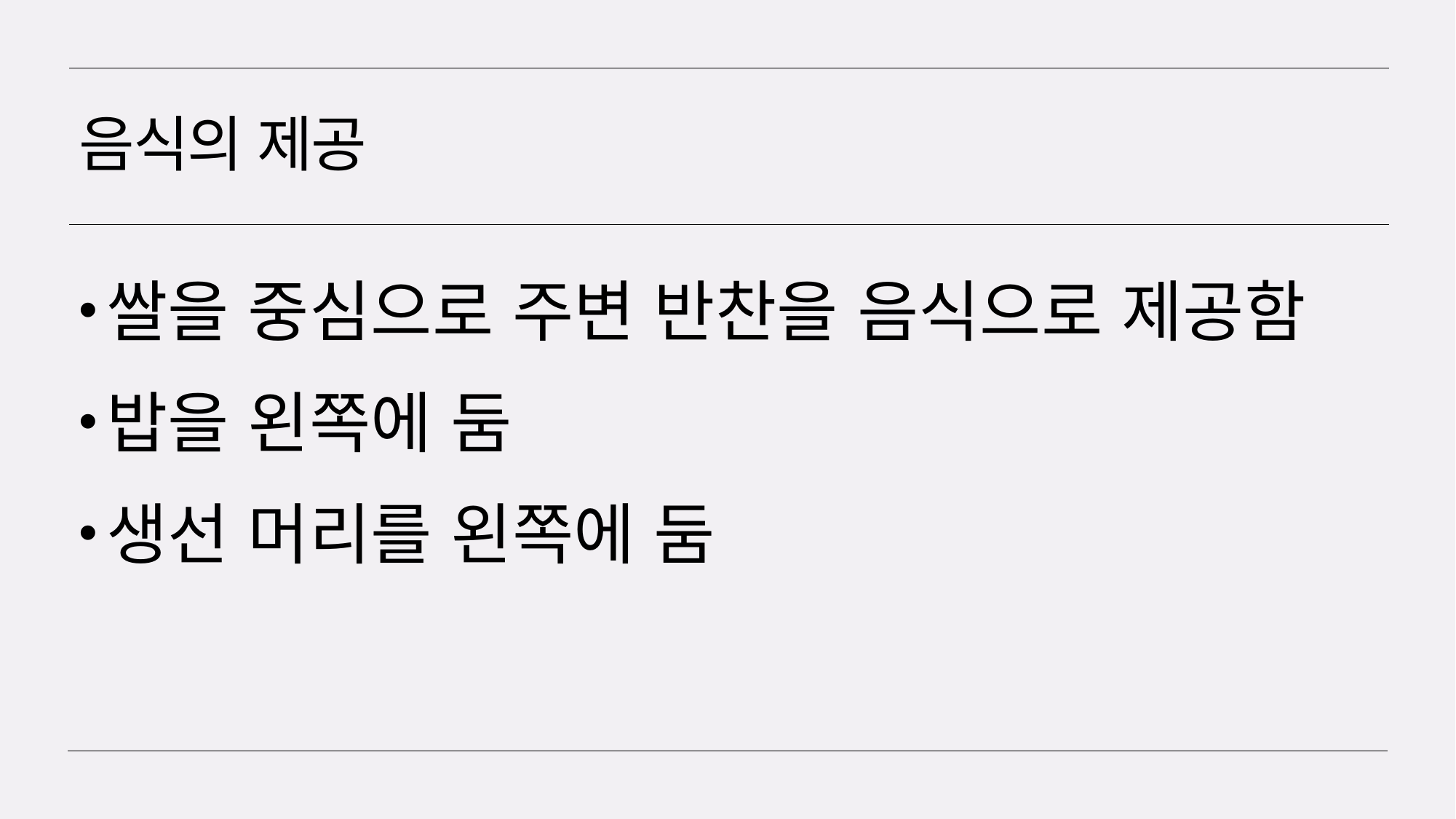

# 음식의 제공
쌀을 중심으로 주변 반찬을 음식으로 제공함
밥을 왼쪽에 둠
생선 머리를 왼쪽에 둠